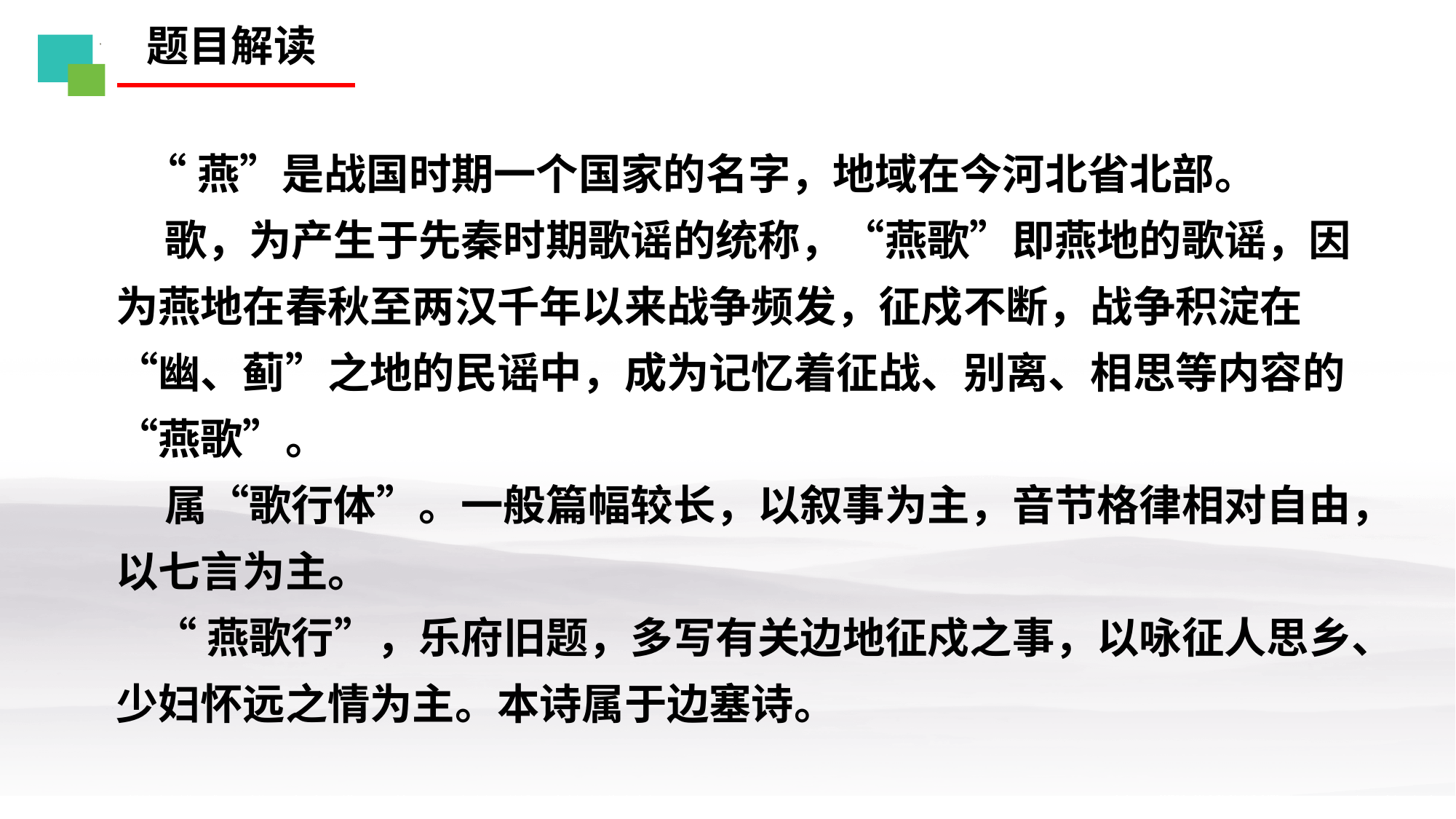

题目解读

   “燕”是战国时期一个国家的名字，地域在今河北省北部。
    歌，为产生于先秦时期歌谣的统称，“燕歌”即燕地的歌谣，因为燕地在春秋至两汉千年以来战争频发，征戍不断，战争积淀在“幽、蓟”之地的民谣中，成为记忆着征战、别离、相思等内容的“燕歌”。
    属“歌行体”。一般篇幅较长，以叙事为主，音节格律相对自由，以七言为主。
    “燕歌行”，乐府旧题，多写有关边地征戍之事，以咏征人思乡、少妇怀远之情为主。本诗属于边塞诗。